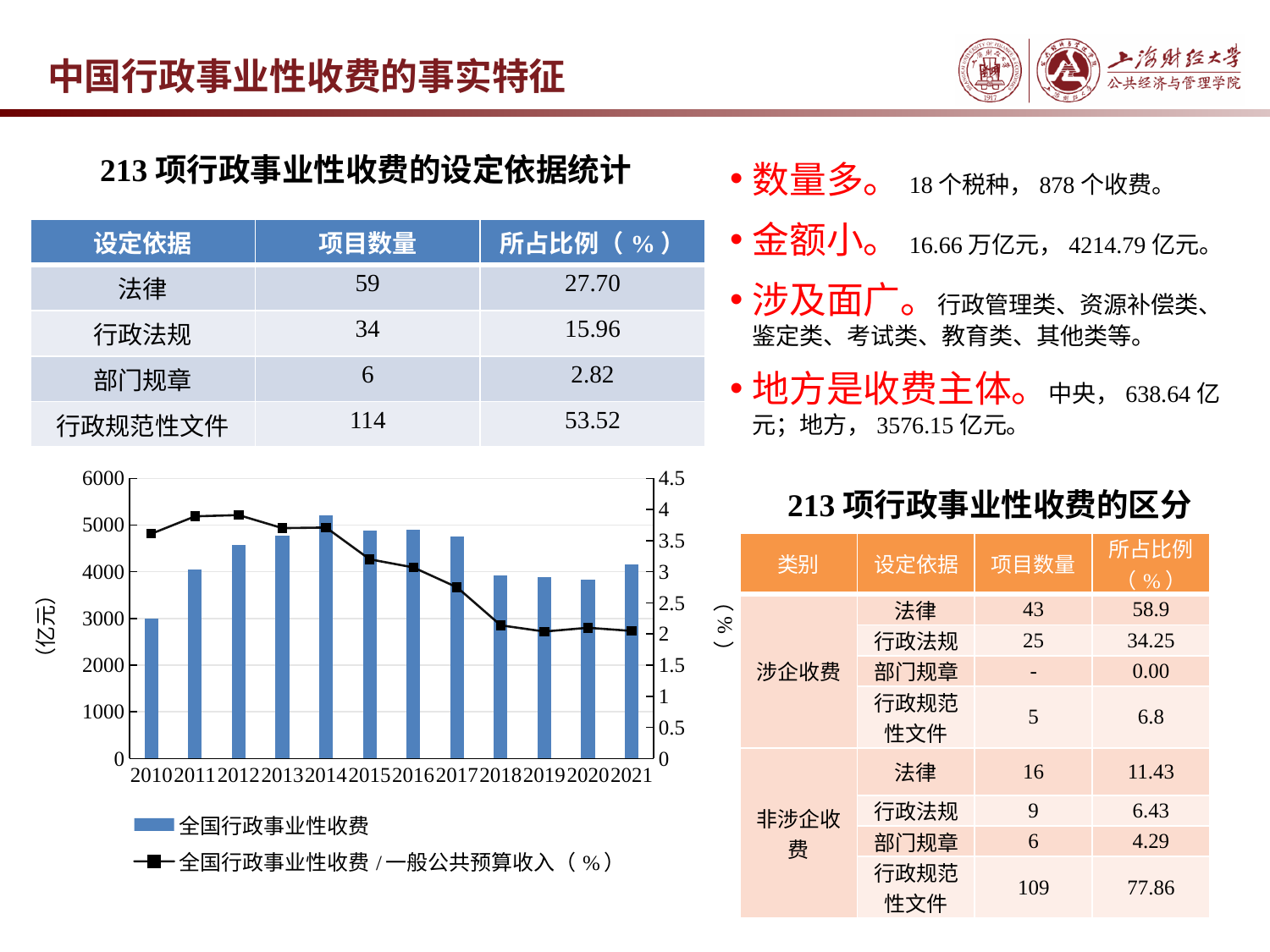

中国行政事业性收费的事实特征
213项行政事业性收费的设定依据统计
数量多。18个税种，878个收费。
金额小。16.66万亿元，4214.79亿元。
涉及面广。行政管理类、资源补偿类、鉴定类、考试类、教育类、其他类等。
地方是收费主体。中央，638.64亿元；地方，3576.15亿元。

| 设定依据 | 项目数量 | 所占比例（%） |
| --- | --- | --- |
| 法律 | 59 | 27.70 |
| 行政法规 | 34 | 15.96 |
| 部门规章 | 6 | 2.82 |
| 行政规范性文件 | 114 | 53.52 |

### Chart

| Category | 全国行政事业性收费 | 全国行政事业性收费/一般公共预算收入（%） |
|---|---|---|
| 2010 | 2996.39 | 3.61 |
| 2011 | 4039.38 | 3.89 |
| 2012 | 4579.54 | 3.91 |
| 2013 | 4775.83 | 3.7 |
| 2014 | 5206.0 | 3.71 |
| 2015 | 4873.02 | 3.2 |
| 2016 | 4896.01 | 3.07 |
| 2017 | 4745.27 | 2.75 |
| 2018 | 3925.45 | 2.14 |
| 2019 | 3888.07 | 2.04 |
| 2020 | 3838.65 | 2.1 |
| 2021 | 4155.33 | 2.05 |
213项行政事业性收费的区分
| 类别 | 设定依据 | 项目数量 | 所占比例（%） |
| --- | --- | --- | --- |
| 涉企收费 | 法律 | 43 | 58.9 |
|  | 行政法规 | 25 | 34.25 |
|  | 部门规章 | - | 0.00 |
|  | 行政规范性文件 | 5 | 6.8 |
| 非涉企收费 | 法律 | 16 | 11.43 |
|  | 行政法规 | 9 | 6.43 |
|  | 部门规章 | 6 | 4.29 |
|  | 行政规范性文件 | 109 | 77.86 |
4